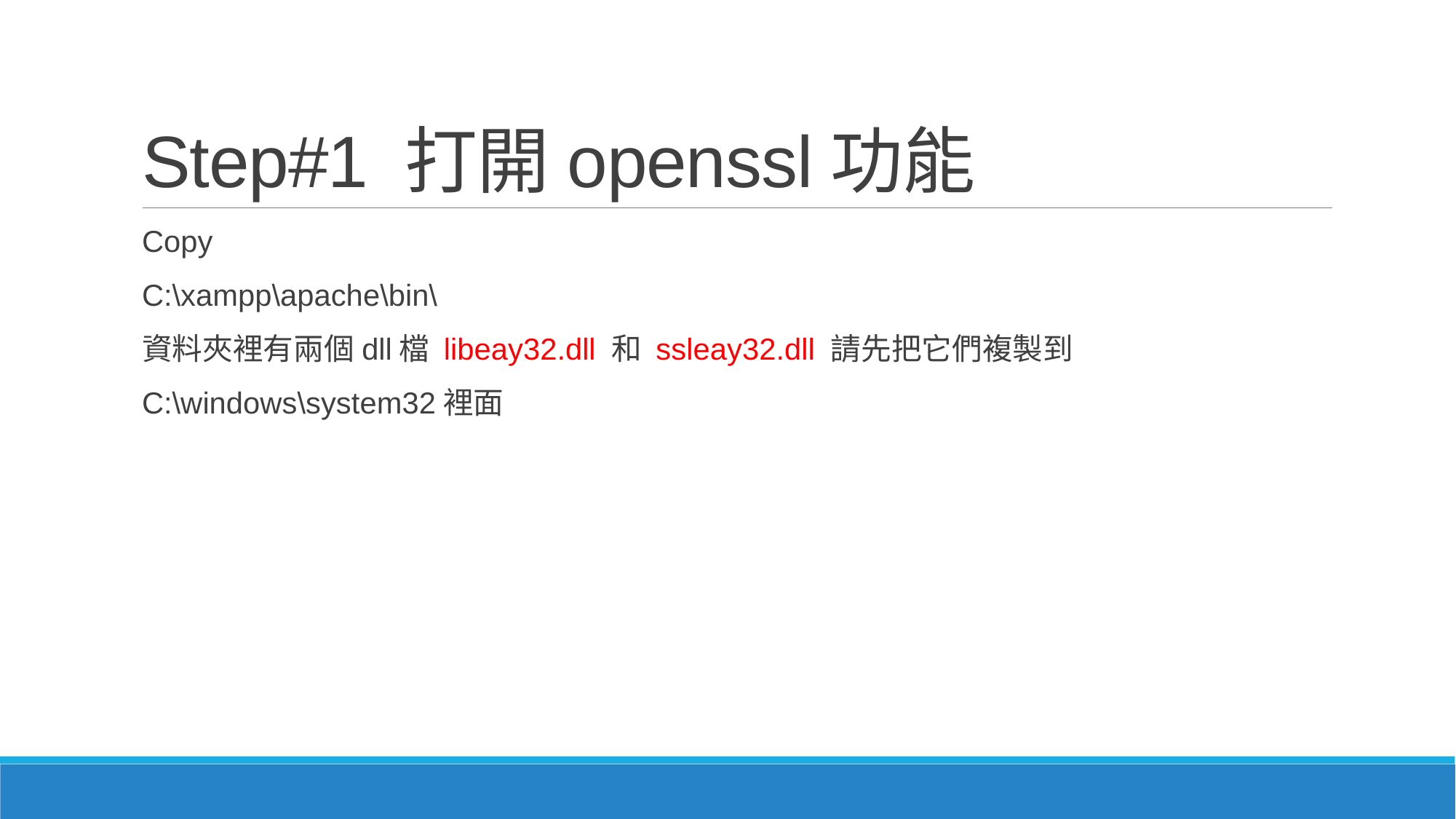

# Step#1 打開openssl功能
Copy
C:\xampp\apache\bin\
資料夾裡有兩個dll檔 libeay32.dll 和 ssleay32.dll 請先把它們複製到
C:\windows\system32裡面